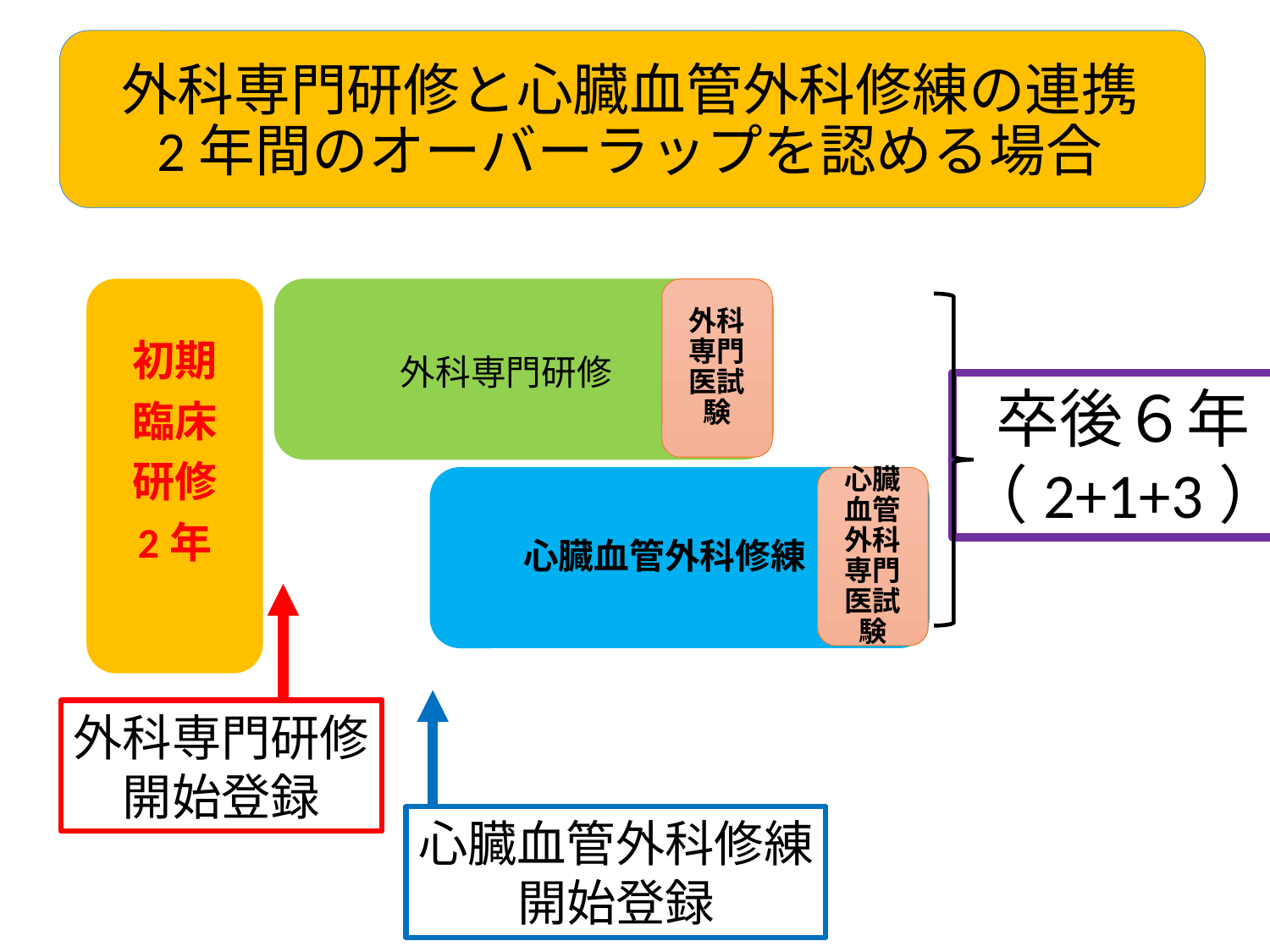

# 外科専門研修と心臓血管外科修練の連携 2年間のオーバーラップを認める場合

初期
臨床
研修
2年

外科専門医試験

外科専門研修
卒後６年
（2+1+3）

心臓血管外科修練

心臓血管外科専門医試験
外科専門研修
開始登録
心臓血管外科修練
開始登録